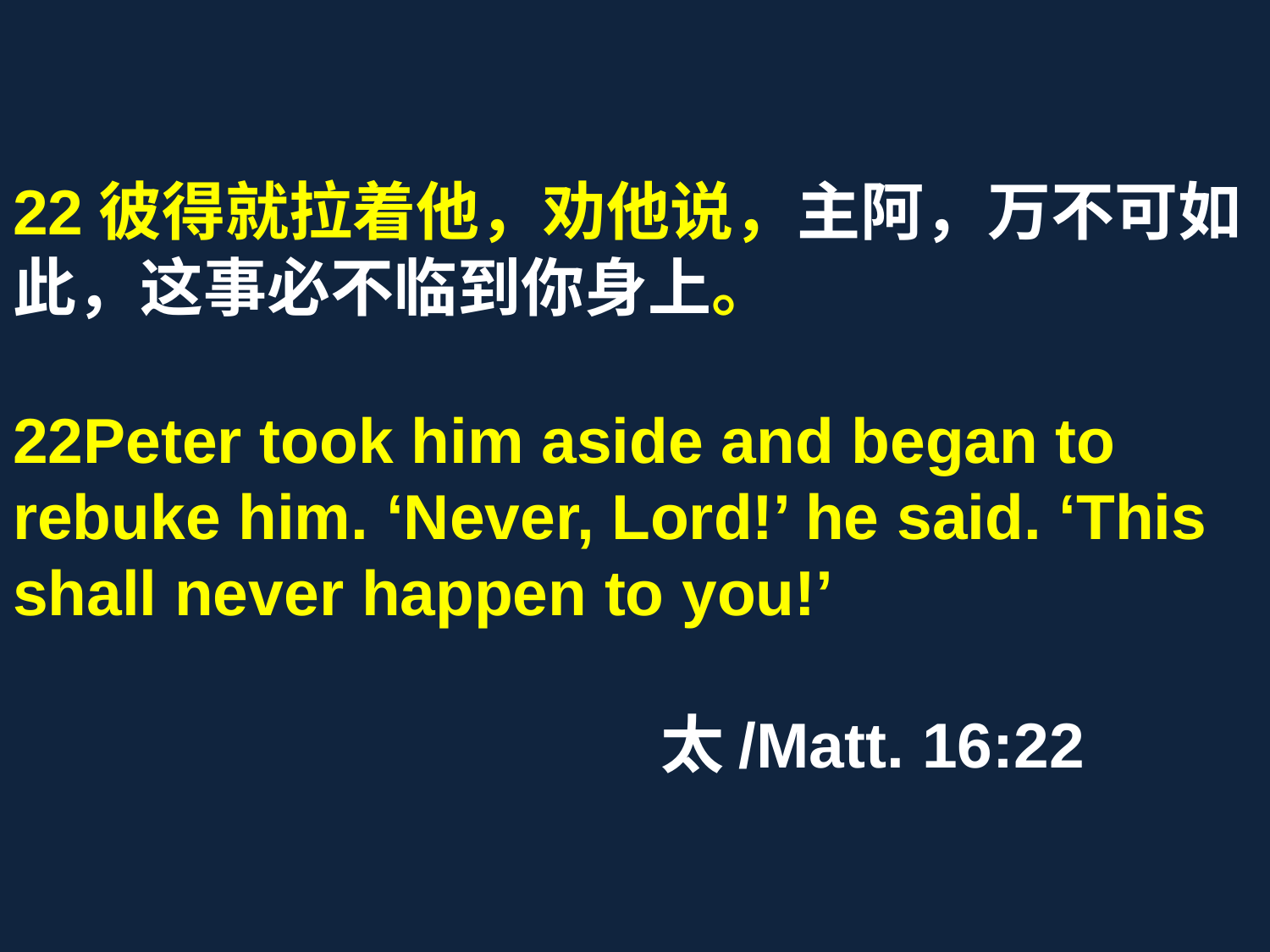

22彼得就拉着他，劝他说，主阿，万不可如此，这事必不临到你身上。
22Peter took him aside and began to rebuke him. ‘Never, Lord!’ he said. ‘This shall never happen to you!’
                                    太/Matt. 16:22